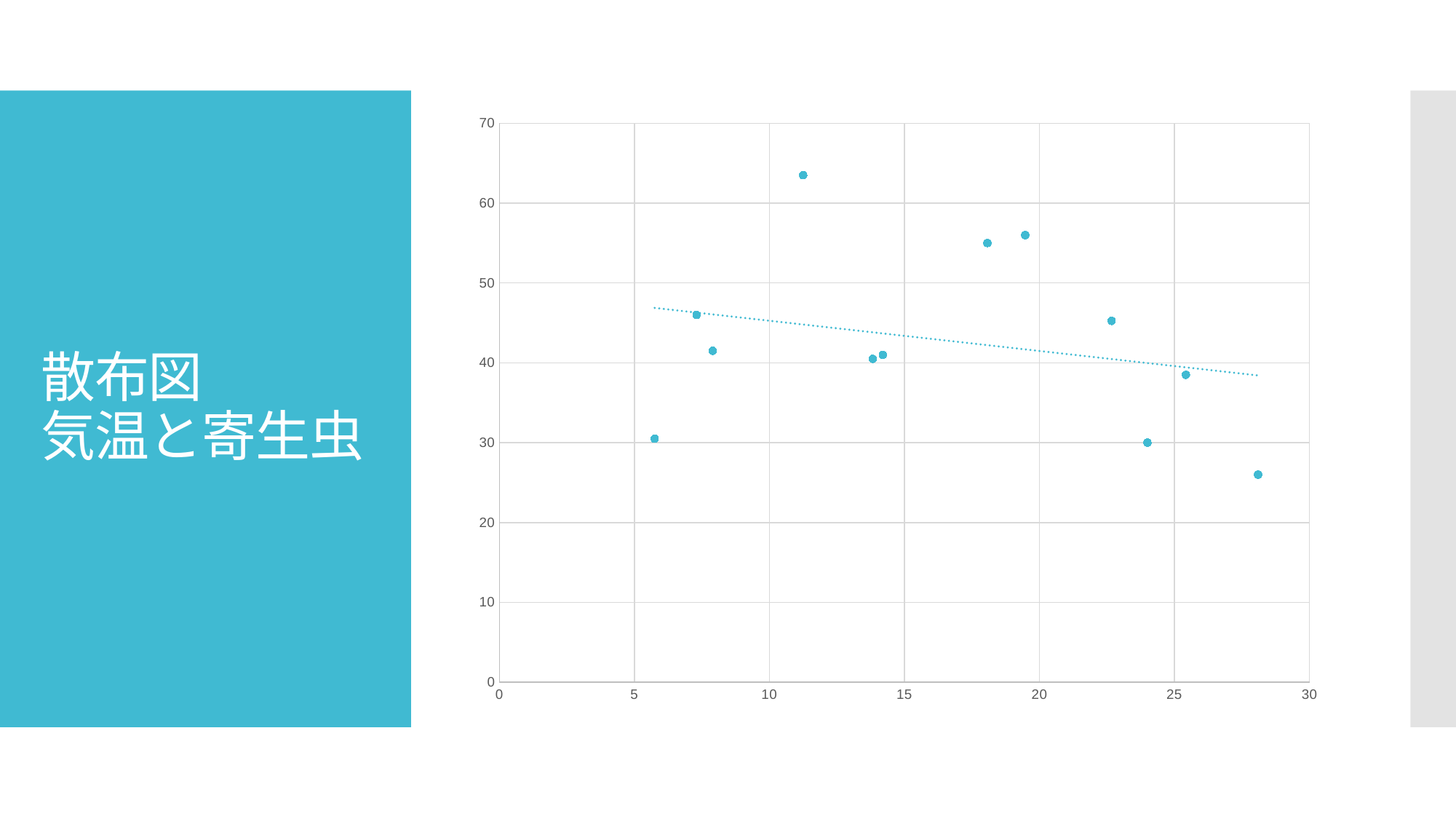

### Chart

| Category | 寄生虫 |
|---|---|
# 散布図
気温と寄生虫